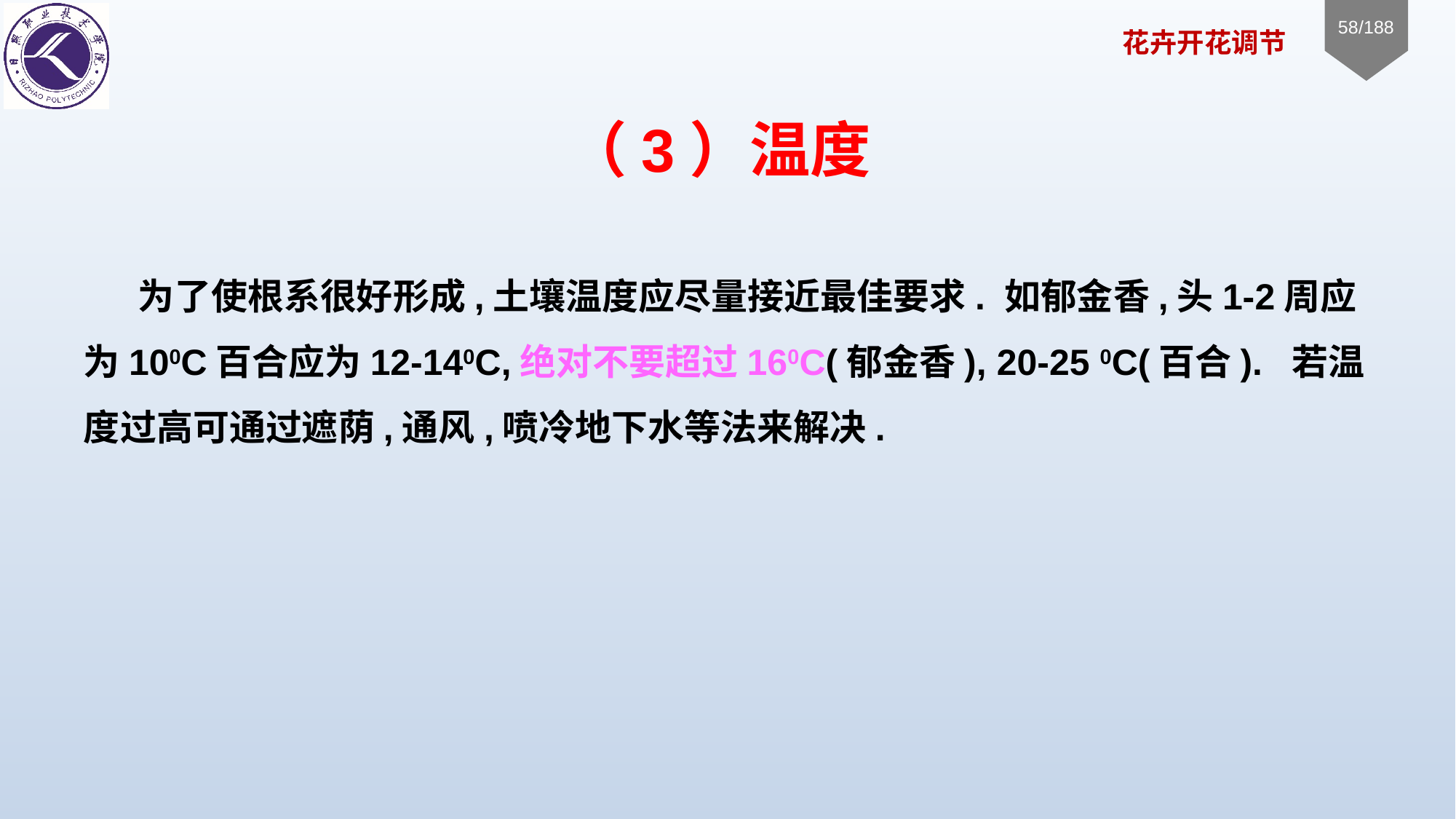

# （3）温度
为了使根系很好形成,土壤温度应尽量接近最佳要求. 如郁金香,头1-2周应为100C百合应为12-140C,绝对不要超过160C(郁金香), 20-25 0C(百合).  若温度过高可通过遮荫,通风,喷冷地下水等法来解决.